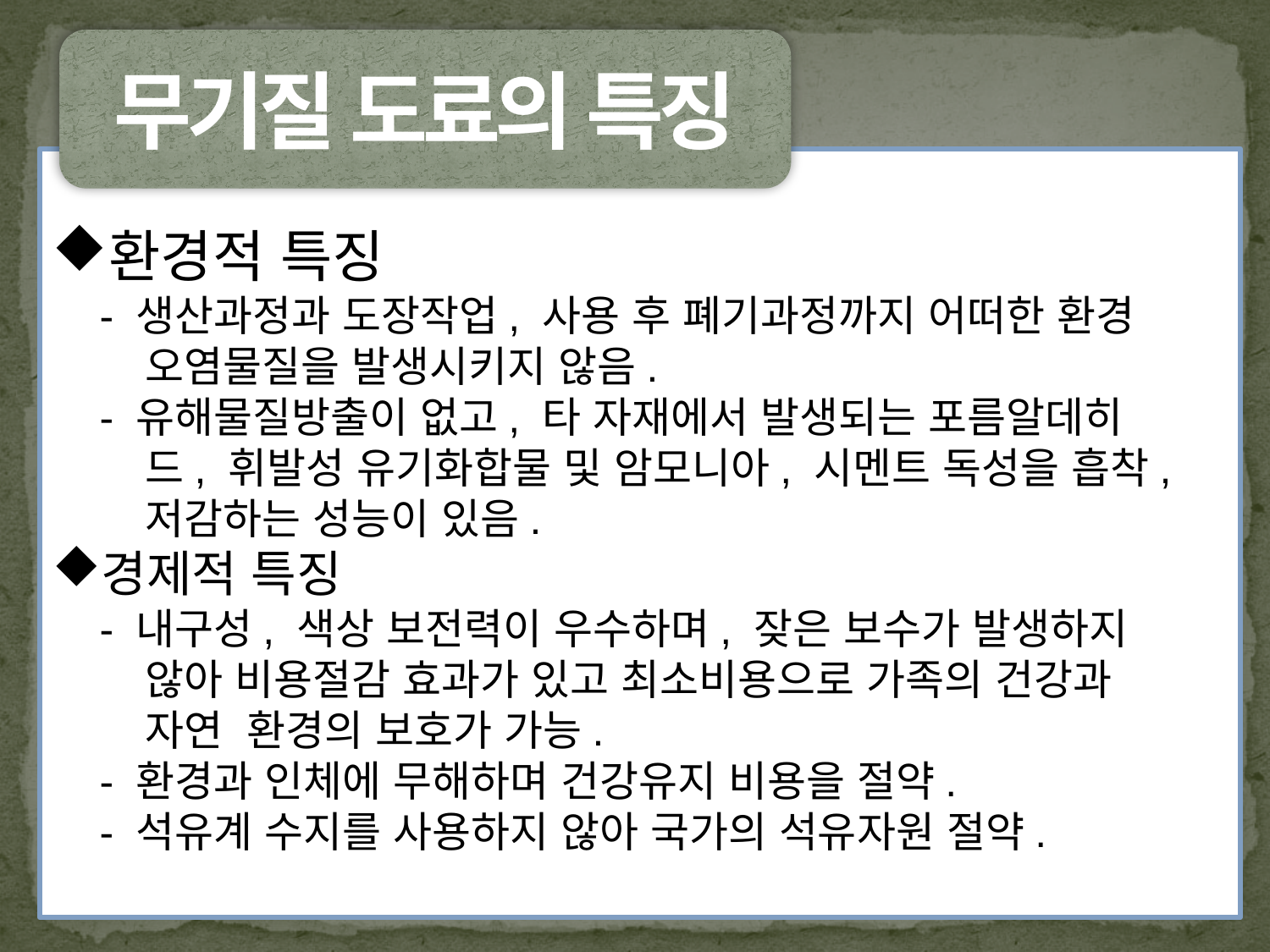

무기질 도료의 특징

환경적 특징
    - 생산과정과 도장작업, 사용 후 폐기과정까지 어떠한 환경
       오염물질을 발생시키지 않음.
    - 유해물질방출이 없고, 타 자재에서 발생되는 포름알데히
       드, 휘발성 유기화합물 및 암모니아, 시멘트 독성을 흡착,
       저감하는 성능이 있음.
경제적 특징
    - 내구성, 색상 보전력이 우수하며, 잦은 보수가 발생하지
       않아 비용절감 효과가 있고 최소비용으로 가족의 건강과
       자연  환경의 보호가 가능.
    - 환경과 인체에 무해하며 건강유지 비용을 절약.
    - 석유계 수지를 사용하지 않아 국가의 석유자원 절약.